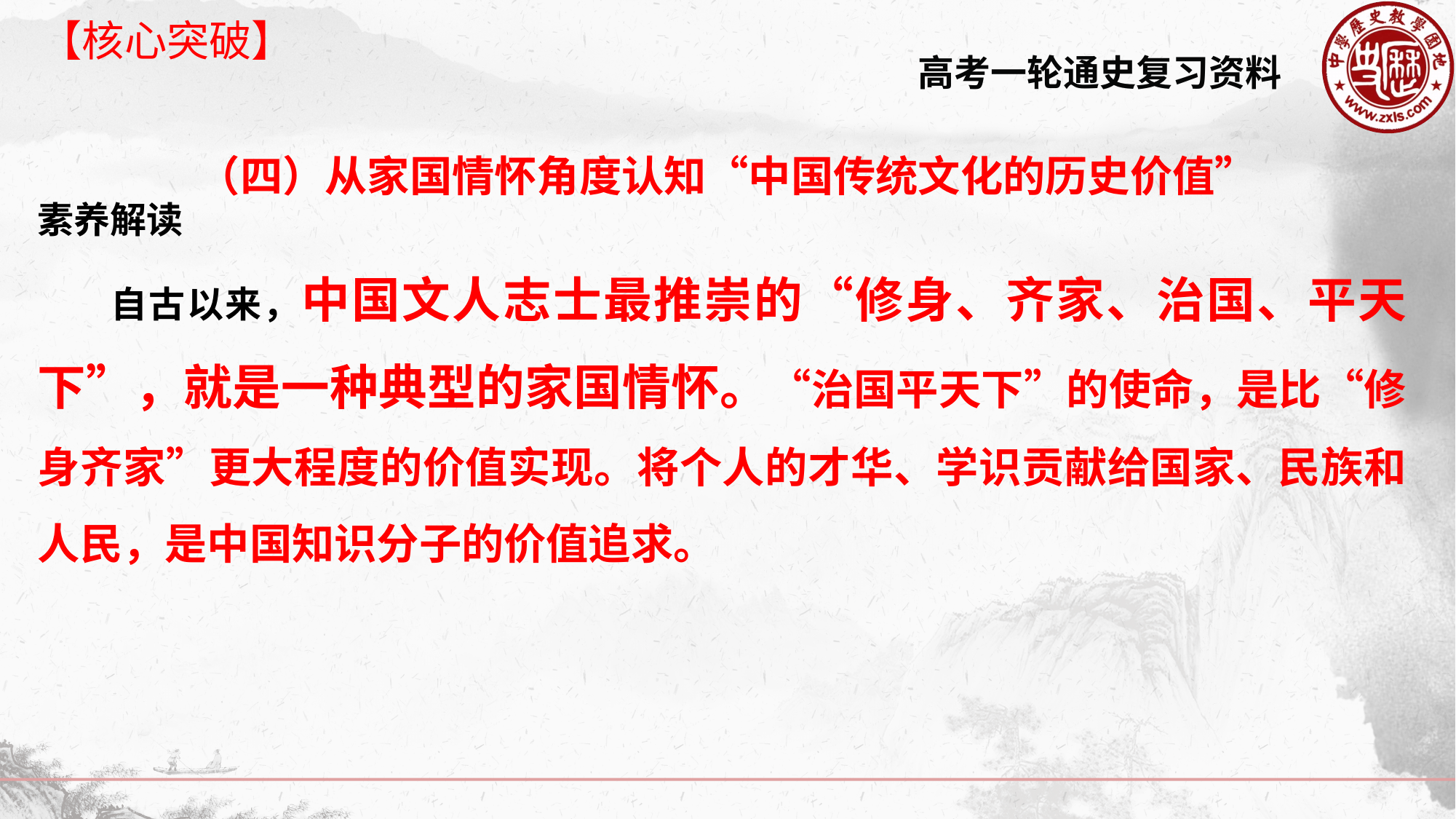

【核心突破】
（四）从家国情怀角度认知“中国传统文化的历史价值”
素养解读
自古以来，中国文人志士最推崇的“修身、齐家、治国、平天下”，就是一种典型的家国情怀。“治国平天下”的使命，是比“修身齐家”更大程度的价值实现。将个人的才华、学识贡献给国家、民族和人民，是中国知识分子的价值追求。